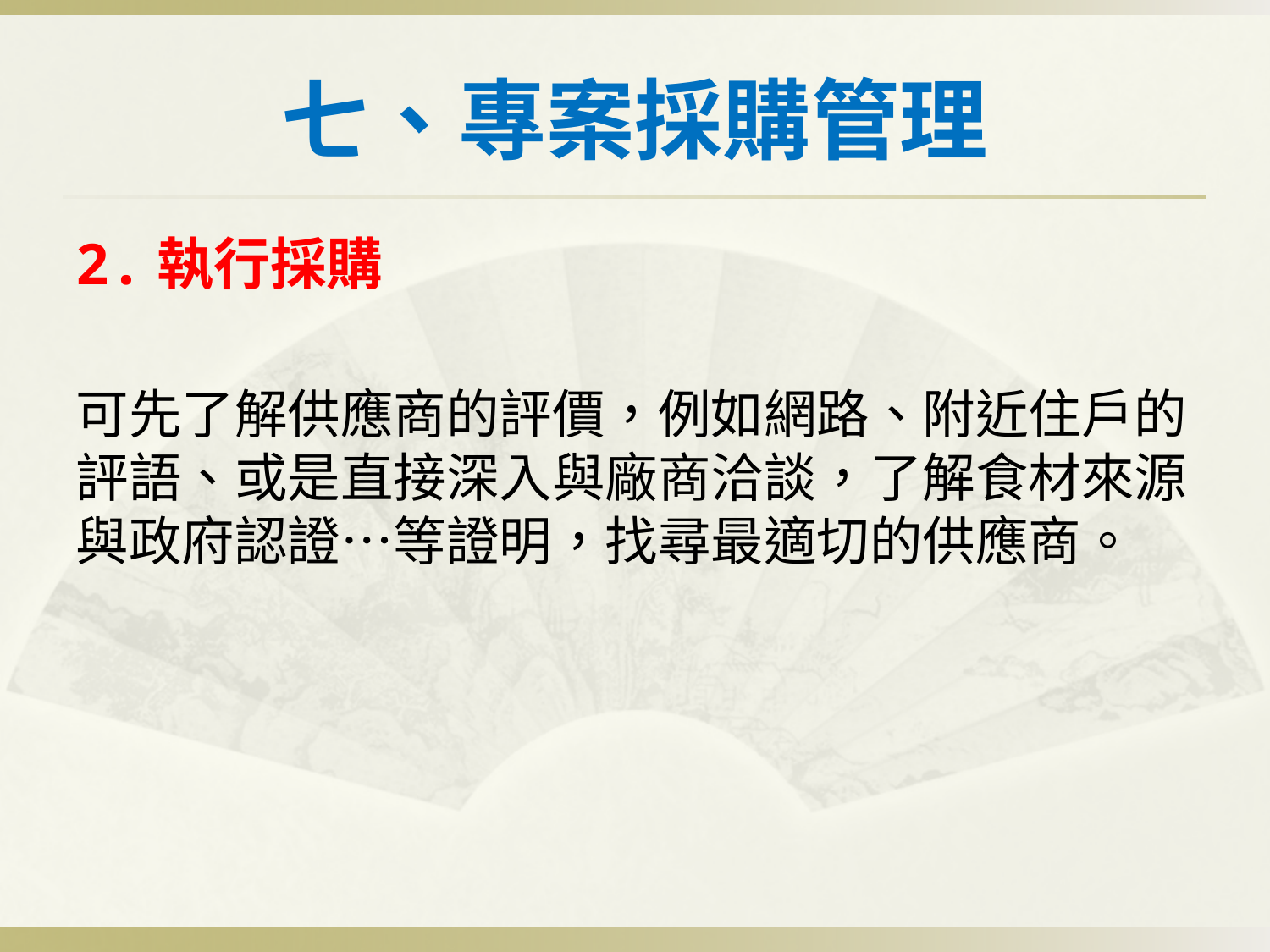

# 七、專案採購管理
2.執行採購

可先了解供應商的評價，例如網路、附近住戶的評語、或是直接深入與廠商洽談，了解食材來源與政府認證…等證明，找尋最適切的供應商。